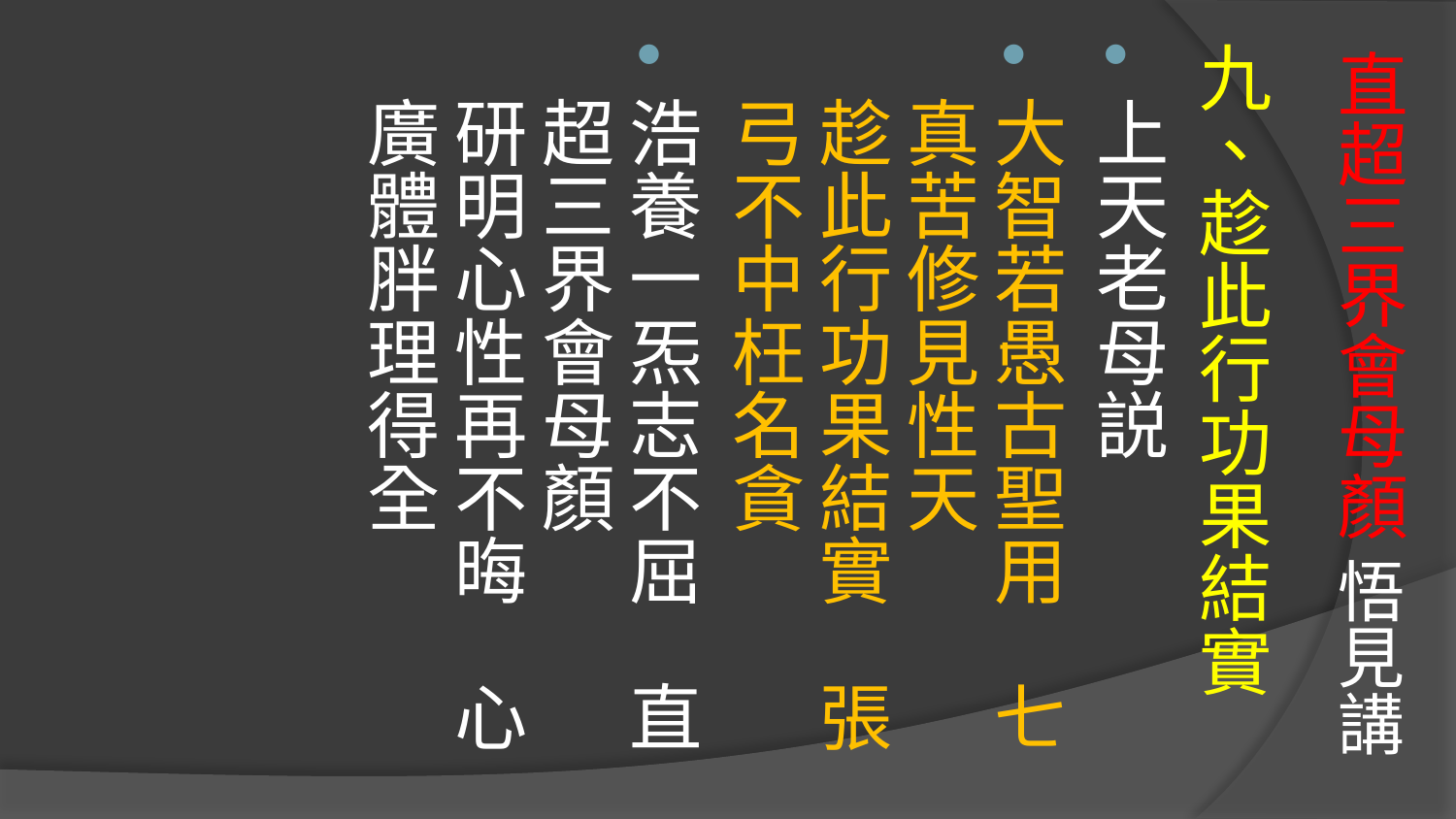

# 直超三界會母顏 悟見講
九、趁此行功果結實
上天老母説
大智若愚古聖用　七真苦修見性天　
趁此行功果結實　張弓不中枉名貪
浩養一炁志不屈　直超三界會母顏　
研明心性再不晦　心廣體胖理得全